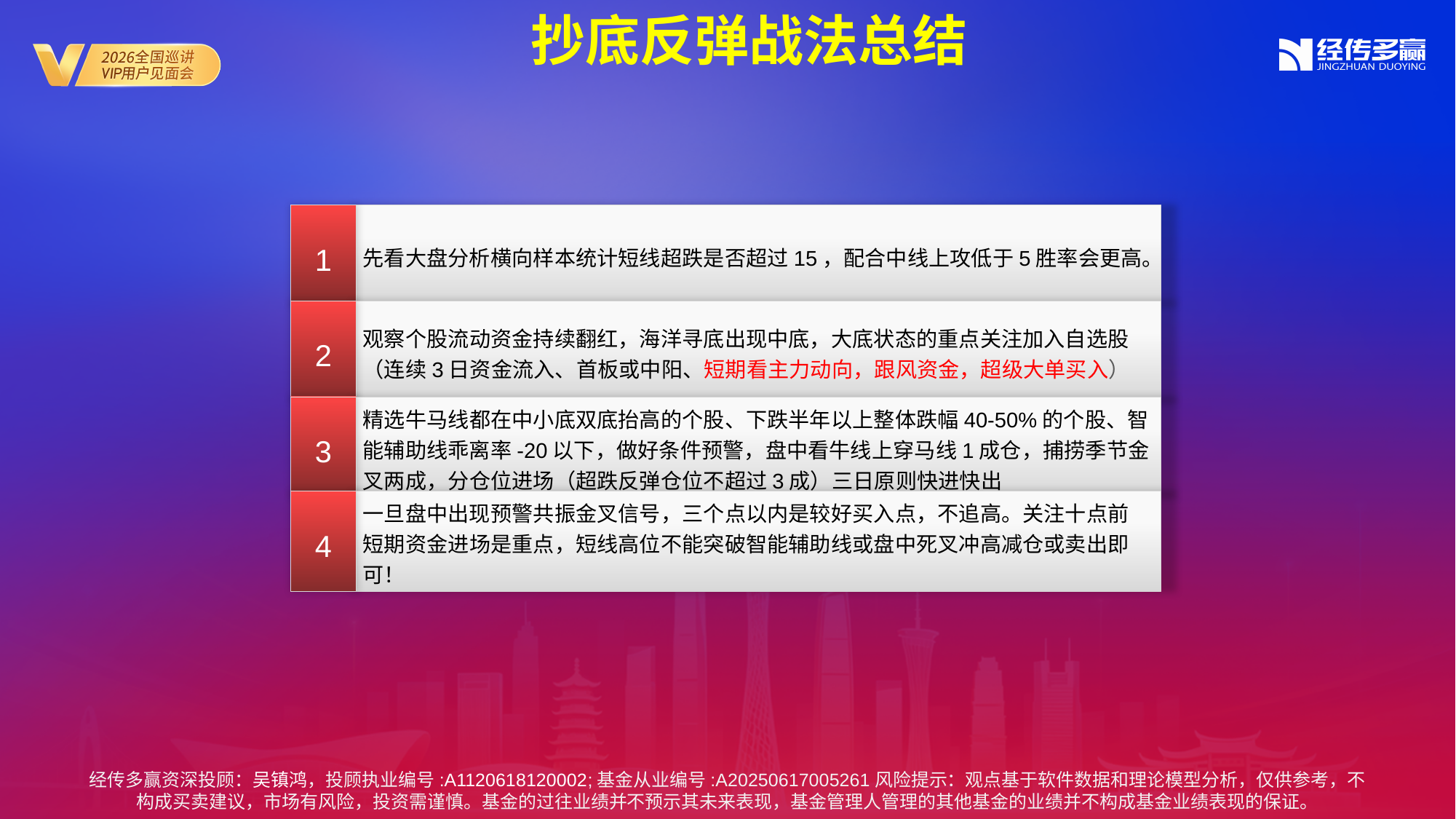

抄底反弹战法总结
1
先看大盘分析横向样本统计短线超跌是否超过15，配合中线上攻低于5胜率会更高。
2
观察个股流动资金持续翻红，海洋寻底出现中底，大底状态的重点关注加入自选股（连续3日资金流入、首板或中阳、短期看主力动向，跟风资金，超级大单买入）
3
精选牛马线都在中小底双底抬高的个股、下跌半年以上整体跌幅40-50%的个股、智能辅助线乖离率-20以下，做好条件预警，盘中看牛线上穿马线1成仓，捕捞季节金叉两成，分仓位进场（超跌反弹仓位不超过3成）三日原则快进快出
4
一旦盘中出现预警共振金叉信号，三个点以内是较好买入点，不追高。关注十点前短期资金进场是重点，短线高位不能突破智能辅助线或盘中死叉冲高减仓或卖出即可！
经传多赢资深投顾：吴镇鸿，投顾执业编号:A1120618120002;基金从业编号:A20250617005261风险提示：观点基于软件数据和理论模型分析，仅供参考，不构成买卖建议，市场有风险，投资需谨慎。基金的过往业绩并不预示其未来表现，基金管理人管理的其他基金的业绩并不构成基金业绩表现的保证。